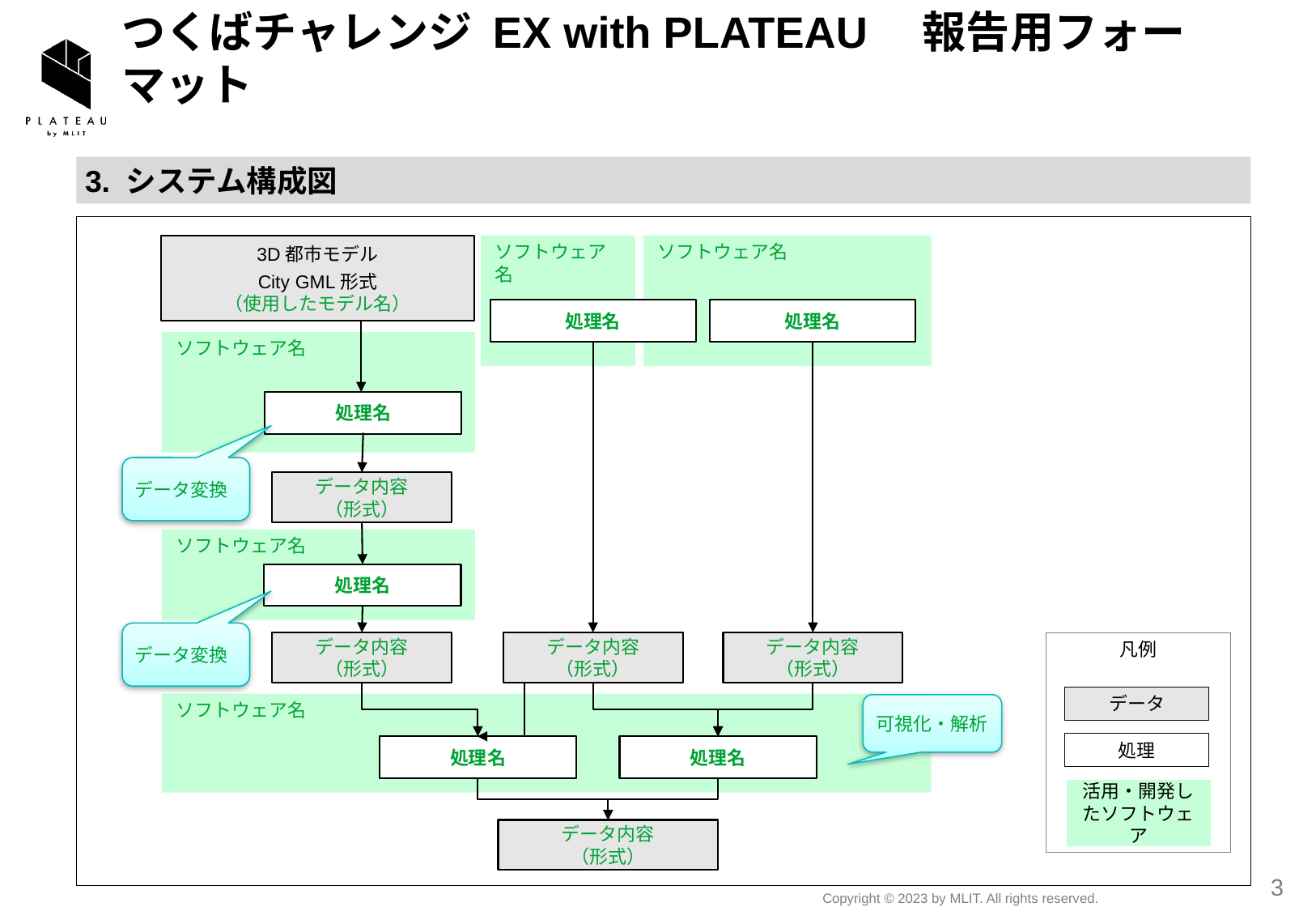

# つくばチャレンジ EX with PLATEAU　報告用フォーマット
 3. システム構成図

ソフトウェア名
ソフトウェア名
3D都市モデル
City GML形式
（使用したモデル名）
処理名
処理名
ソフトウェア名
処理名
データ変換
データ内容
（形式）
ソフトウェア名
処理名
データ変換
データ内容
（形式）
データ内容
（形式）
データ内容
（形式）
凡例
データ
処理
活用・開発したソフトウェア
ソフトウェア名
可視化・解析
処理名
処理名
データ内容
（形式）